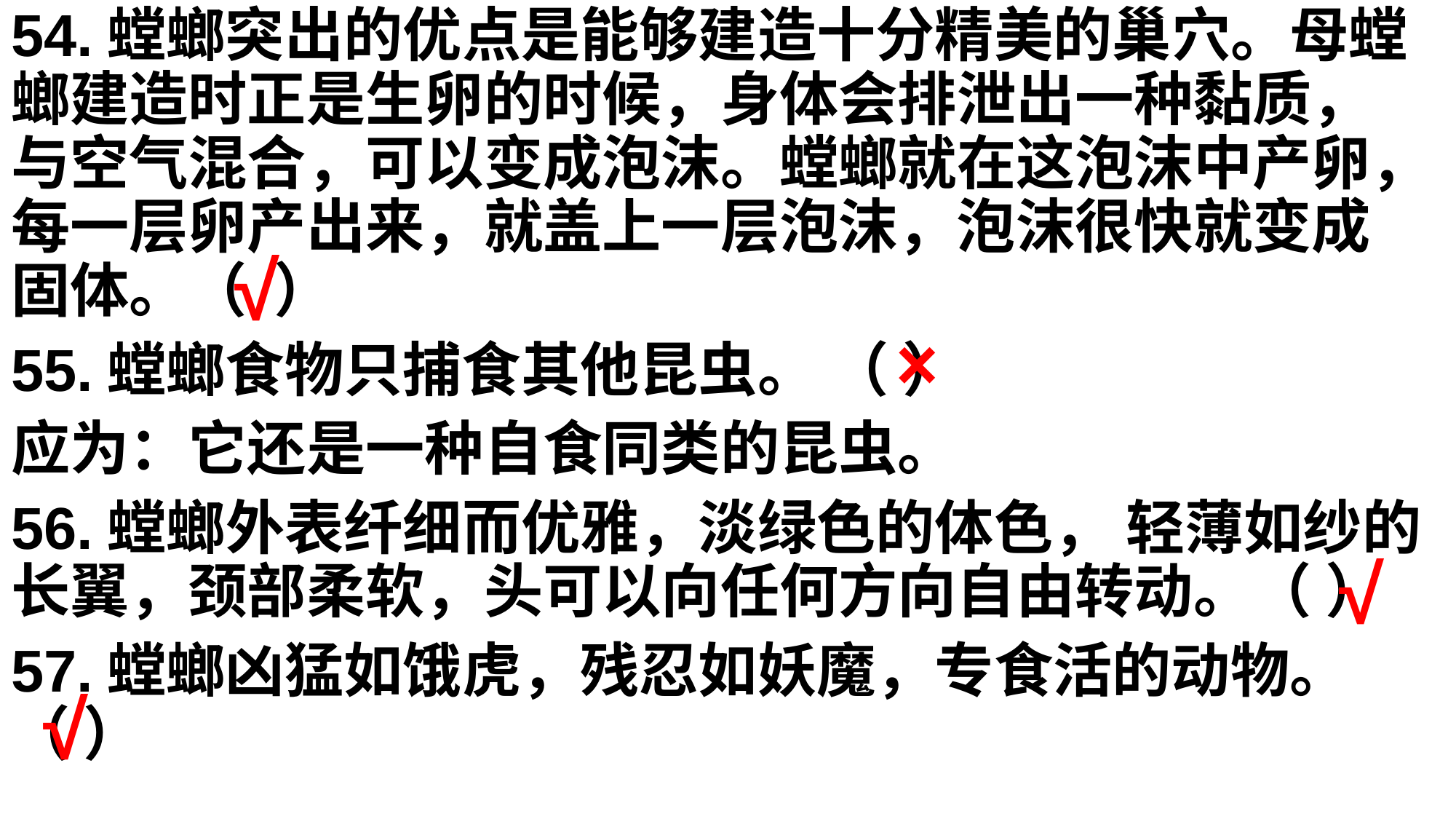

54.螳螂突出的优点是能够建造十分精美的巢穴。母螳螂建造时正是生卵的时候，身体会排泄出一种黏质，与空气混合，可以变成泡沫。螳螂就在这泡沫中产卵，每一层卵产出来，就盖上一层泡沫，泡沫很快就变成固体。（  ）
55.螳螂食物只捕食其他昆虫。 （ ）
应为：它还是一种自食同类的昆虫。
56.螳螂外表纤细而优雅，淡绿色的体色， 轻薄如纱的长翼，颈部柔软，头可以向任何方向自由转动。（ ）
57.螳螂凶猛如饿虎，残忍如妖魔，专食活的动物。（ ）
√
×
√
√